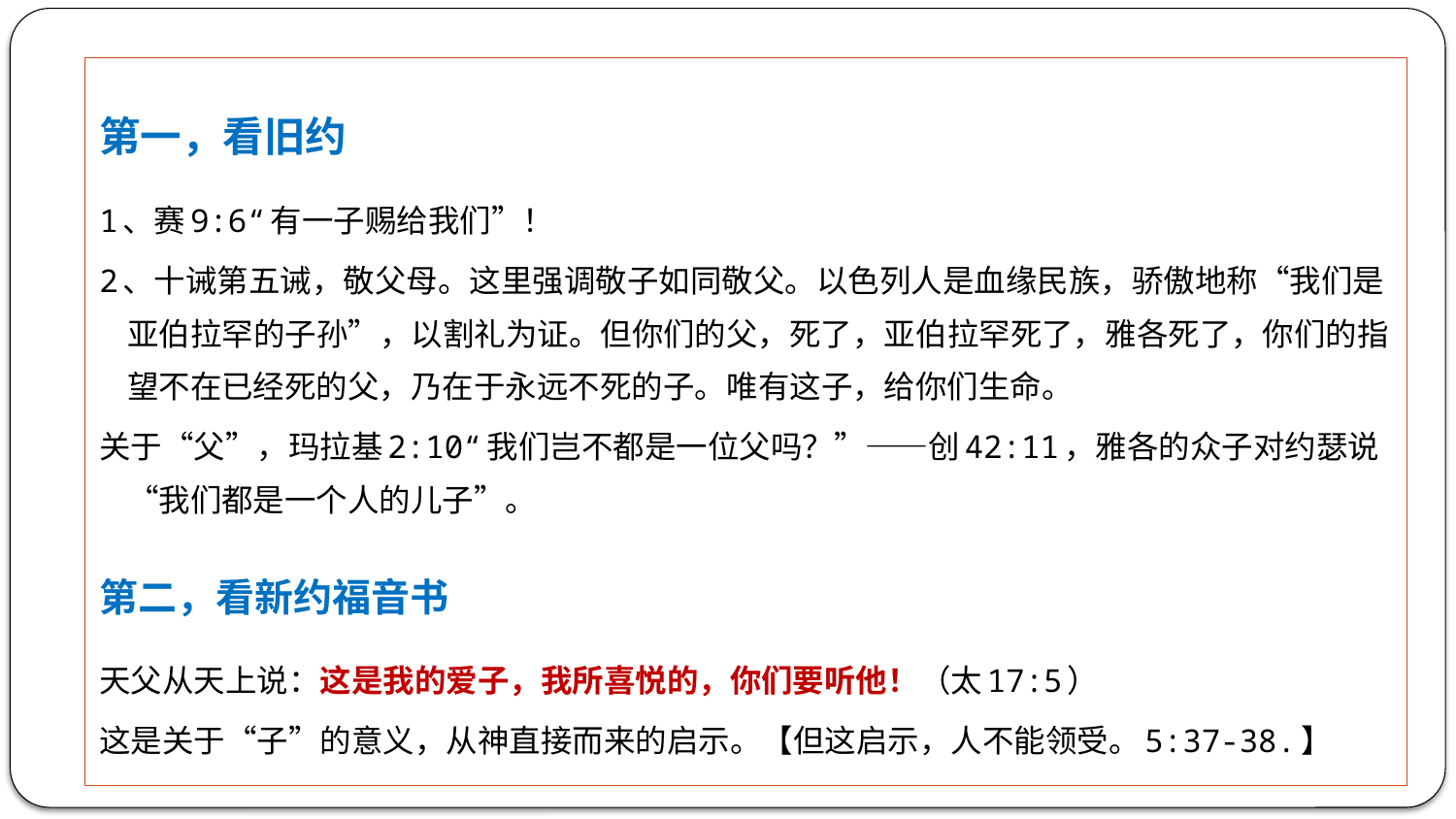

第一，看旧约

1、赛9:6“有一子赐给我们”！
2、十诫第五诫，敬父母。这里强调敬子如同敬父。以色列人是血缘民族，骄傲地称“我们是亚伯拉罕的子孙”，以割礼为证。但你们的父，死了，亚伯拉罕死了，雅各死了，你们的指望不在已经死的父，乃在于永远不死的子。唯有这子，给你们生命。
关于“父”，玛拉基2:10“我们岂不都是一位父吗？”——创42:11，雅各的众子对约瑟说“我们都是一个人的儿子”。

第二，看新约福音书

天父从天上说：这是我的爱子，我所喜悦的，你们要听他！（太17:5）
这是关于“子”的意义，从神直接而来的启示。【但这启示，人不能领受。5:37-38.】